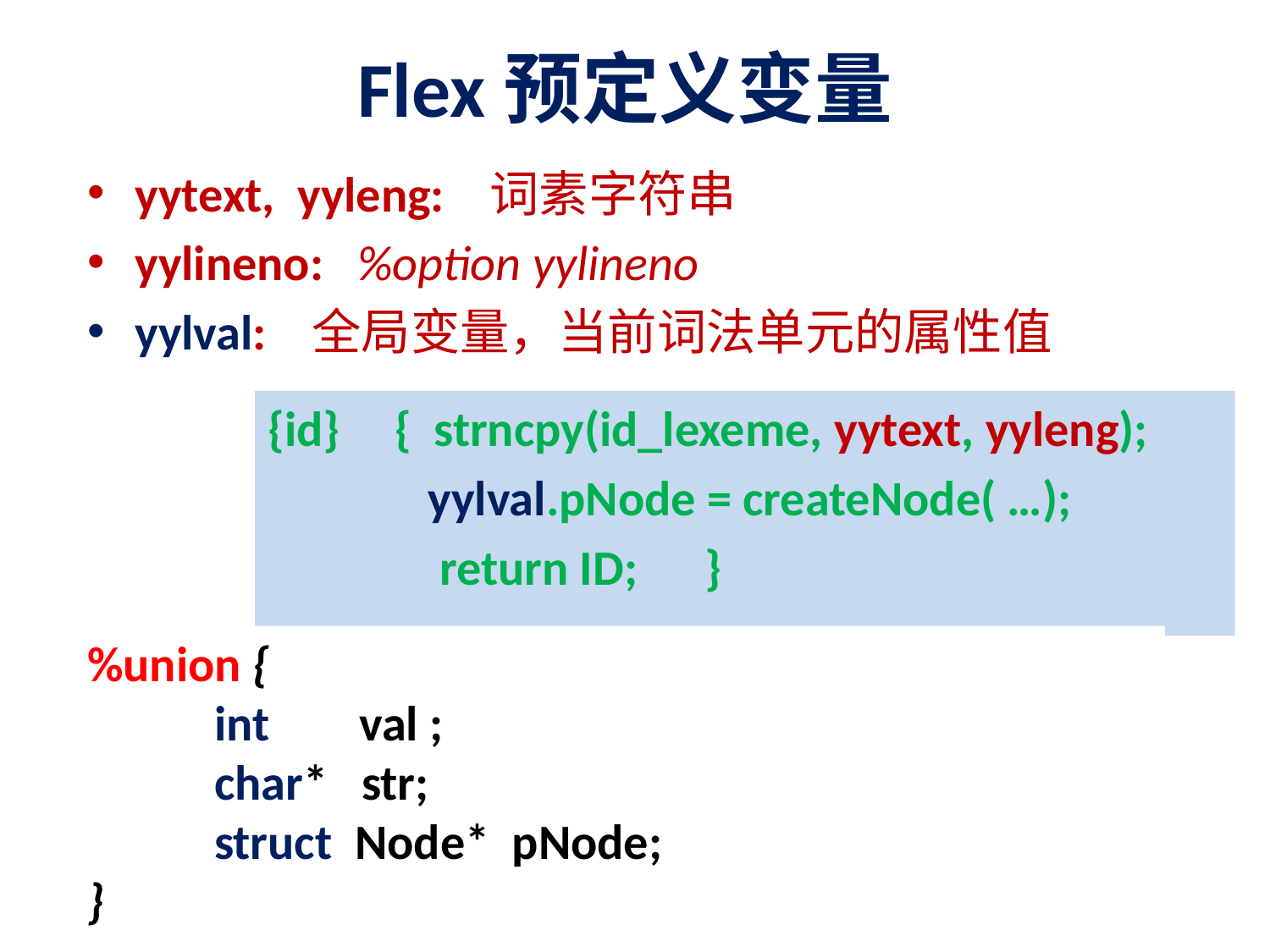

# Flex预定义变量
yytext,  yyleng:   词素字符串
yylineno:   %option yylineno
yylval:   全局变量，当前词法单元的属性值
{id}	{  strncpy(id_lexeme, yytext, yyleng);
	   yylval.pNode = createNode( …);
	    return ID;      }
%union {
	int        val ;
	char*   str;
	struct  Node*  pNode;
}